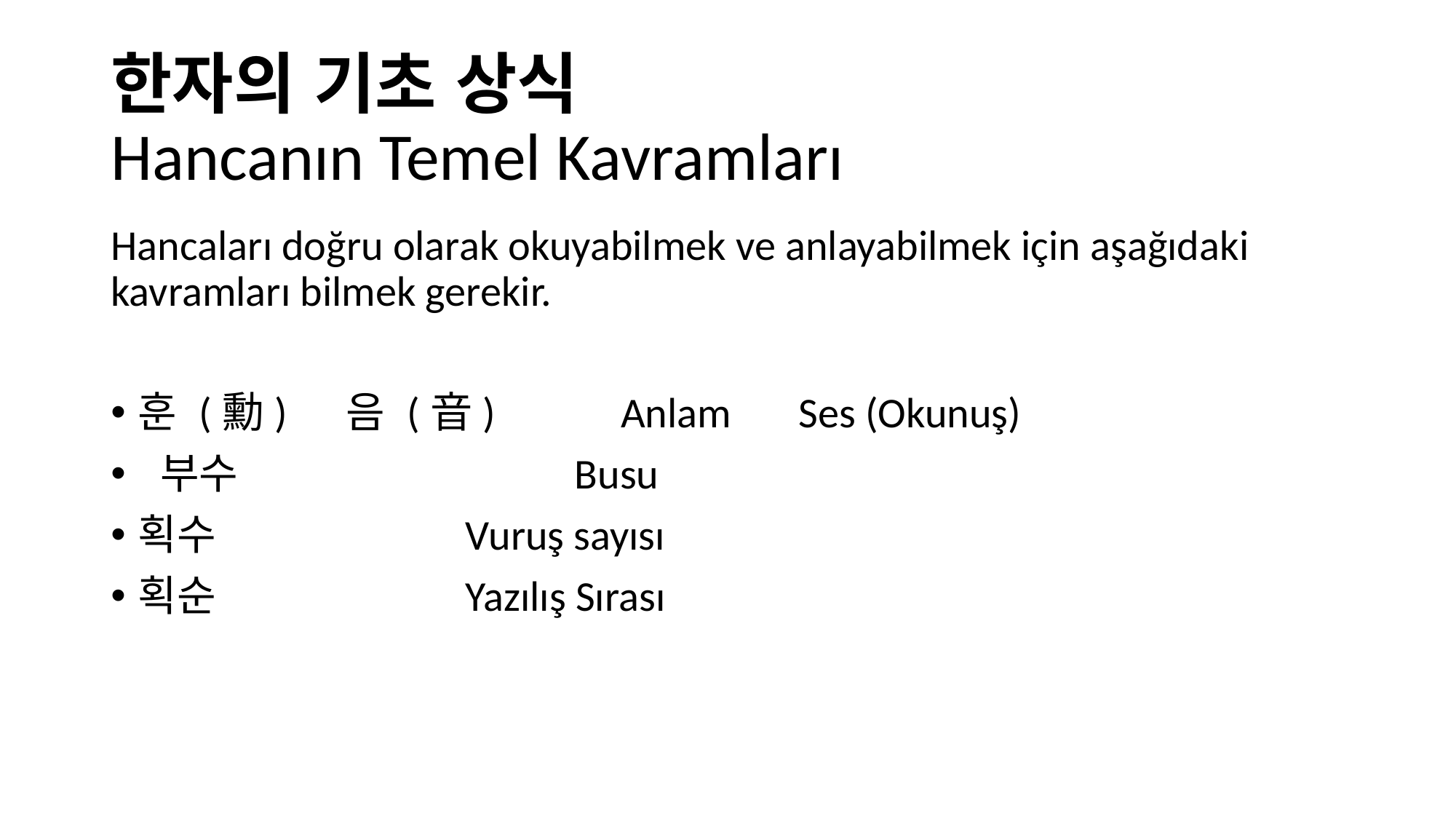

# 한자의 기초 상식 Hancanın Temel Kavramları
Hancaları doğru olarak okuyabilmek ve anlayabilmek için aşağıdaki kavramları bilmek gerekir.

훈 (勳)     음 (音)             Anlam       Ses (Okunuş)
 부수                 		Busu
획수	       	 	Vuruş sayısı
획순	       		Yazılış Sırası